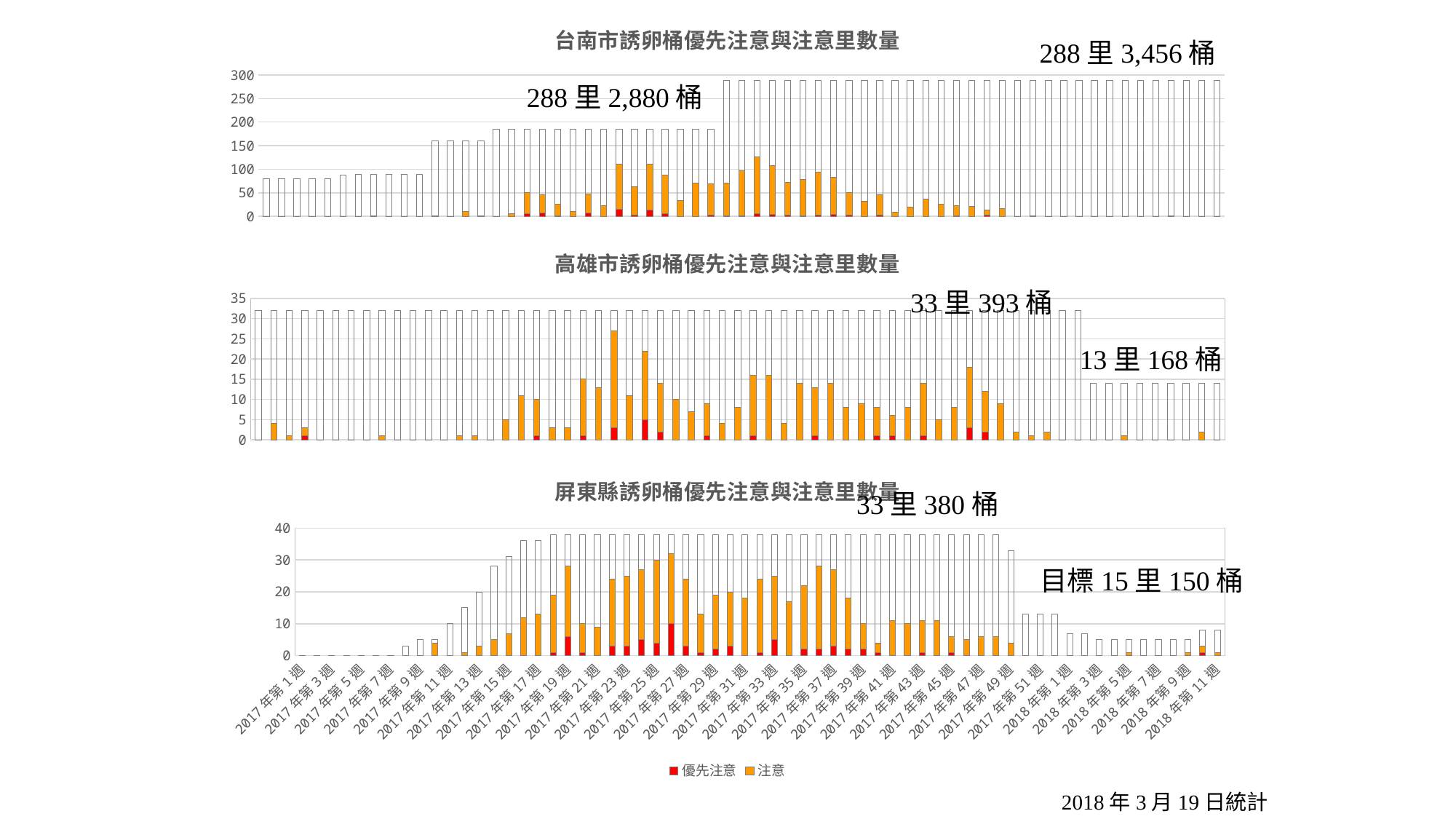

### Chart: 台南市誘卵桶優先注意與注意里數量

| Category | 優先注意 | 注意 |  |
|---|---|---|---|
| 2017年第1週 | 0.0 | 0.0 | 79.0 |
| 2017年第2週 | 0.0 | 0.0 | 79.0 |
| 2017年第3週 | 0.0 | 0.0 | 79.0 |
| 2017年第4週 | 0.0 | 0.0 | 79.0 |
| 2017年第5週 | 0.0 | 0.0 | 79.0 |
| 2017年第6週 | 0.0 | 0.0 | 87.0 |
| 2017年第7週 | 0.0 | 0.0 | 89.0 |
| 2017年第8週 | 0.0 | 1.0 | 88.0 |
| 2017年第9週 | 0.0 | 0.0 | 89.0 |
| 2017年第10週 | 0.0 | 0.0 | 89.0 |
| 2017年第11週 | 0.0 | 0.0 | 89.0 |
| 2017年第12週 | 0.0 | 1.0 | 159.0 |
| 2017年第13週 | 0.0 | 0.0 | 160.0 |
| 2017年第14週 | 0.0 | 11.0 | 149.0 |
| 2017年第15週 | 0.0 | 1.0 | 159.0 |
| 2017年第16週 | 0.0 | 0.0 | 184.0 |
| 2017年第17週 | 0.0 | 5.0 | 179.0 |
| 2017年第18週 | 6.0 | 45.0 | 133.0 |
| 2017年第19週 | 7.0 | 39.0 | 138.0 |
| 2017年第20週 | 1.0 | 25.0 | 158.0 |
| 2017年第21週 | 0.0 | 11.0 | 173.0 |
| 2017年第22週 | 7.0 | 40.0 | 137.0 |
| 2017年第23週 | 0.0 | 23.0 | 161.0 |
| 2017年第24週 | 15.0 | 95.0 | 74.0 |
| 2017年第25週 | 2.0 | 61.0 | 121.0 |
| 2017年第26週 | 14.0 | 96.0 | 74.0 |
| 2017年第27週 | 6.0 | 82.0 | 96.0 |
| 2017年第28週 | 0.0 | 34.0 | 150.0 |
| 2017年第29週 | 0.0 | 70.0 | 114.0 |
| 2017年第30週 | 2.0 | 67.0 | 115.0 |
| 2017年第31週 | 1.0 | 70.0 | 217.0 |
| 2017年第32週 | 1.0 | 95.0 | 192.0 |
| 2017年第33週 | 5.0 | 121.0 | 162.0 |
| 2017年第34週 | 4.0 | 103.0 | 181.0 |
| 2017年第35週 | 3.0 | 69.0 | 216.0 |
| 2017年第36週 | 1.0 | 77.0 | 210.0 |
| 2017年第37週 | 3.0 | 90.0 | 195.0 |
| 2017年第38週 | 4.0 | 79.0 | 205.0 |
| 2017年第39週 | 2.0 | 49.0 | 237.0 |
| 2017年第40週 | 0.0 | 32.0 | 256.0 |
| 2017年第41週 | 2.0 | 43.0 | 243.0 |
| 2017年第42週 | 0.0 | 9.0 | 279.0 |
| 2017年第43週 | 0.0 | 19.0 | 269.0 |
| 2017年第44週 | 0.0 | 37.0 | 251.0 |
| 2017年第45週 | 0.0 | 26.0 | 262.0 |
| 2017年第46週 | 1.0 | 21.0 | 266.0 |
| 2017年第47週 | 0.0 | 21.0 | 267.0 |
| 2017年第48週 | 2.0 | 11.0 | 275.0 |
| 2017年第49週 | 0.0 | 17.0 | 271.0 |
| 2017年第50週 | 0.0 | 0.0 | 288.0 |
| 2017年第51週 | 0.0 | 1.0 | 287.0 |
| 2017年第52週 | 0.0 | 0.0 | 288.0 |
| 2018年第1週 | 0.0 | 0.0 | 288.0 |
| 2018年第2週 | 0.0 | 0.0 | 288.0 |
| 2018年第3週 | 0.0 | 0.0 | 288.0 |
| 2018年第4週 | 0.0 | 0.0 | 288.0 |
| 2018年第5週 | 0.0 | 0.0 | 288.0 |
| 2018年第6週 | 0.0 | 0.0 | 288.0 |
| 2018年第7週 | 0.0 | 0.0 | 288.0 |
| 2018年第8週 | 0.0 | 1.0 | 287.0 |
| 2018年第9週 | 0.0 | 0.0 | 288.0 |
| 2018年第10週 | 0.0 | 0.0 | 288.0 |
| 2018年第11週 | 0.0 | 0.0 | 288.0 |
288里3,456桶
288里2,880桶

### Chart: 高雄市誘卵桶優先注意與注意里數量

| Category | 優先注意 | 注意 |  |
|---|---|---|---|
| 2017年第1週 | 0.0 | 0.0 | 32.0 |
| 2017年第2週 | 0.0 | 4.0 | 28.0 |
| 2017年第3週 | 0.0 | 1.0 | 31.0 |
| 2017年第4週 | 1.0 | 2.0 | 29.0 |
| 2017年第5週 | 0.0 | 0.0 | 32.0 |
| 2017年第6週 | 0.0 | 0.0 | 32.0 |
| 2017年第7週 | 0.0 | 0.0 | 32.0 |
| 2017年第8週 | 0.0 | 0.0 | 32.0 |
| 2017年第9週 | 0.0 | 1.0 | 31.0 |
| 2017年第10週 | 0.0 | 0.0 | 32.0 |
| 2017年第11週 | 0.0 | 0.0 | 32.0 |
| 2017年第12週 | 0.0 | 0.0 | 32.0 |
| 2017年第13週 | 0.0 | 0.0 | 32.0 |
| 2017年第14週 | 0.0 | 1.0 | 31.0 |
| 2017年第15週 | 0.0 | 1.0 | 31.0 |
| 2017年第16週 | 0.0 | 0.0 | 32.0 |
| 2017年第17週 | 0.0 | 5.0 | 27.0 |
| 2017年第18週 | 0.0 | 11.0 | 21.0 |
| 2017年第19週 | 1.0 | 9.0 | 22.0 |
| 2017年第20週 | 0.0 | 3.0 | 29.0 |
| 2017年第21週 | 0.0 | 3.0 | 29.0 |
| 2017年第22週 | 1.0 | 14.0 | 17.0 |
| 2017年第23週 | 0.0 | 13.0 | 19.0 |
| 2017年第24週 | 3.0 | 24.0 | 5.0 |
| 2017年第25週 | 0.0 | 11.0 | 21.0 |
| 2017年第26週 | 5.0 | 17.0 | 10.0 |
| 2017年第27週 | 2.0 | 12.0 | 18.0 |
| 2017年第28週 | 0.0 | 10.0 | 22.0 |
| 2017年第29週 | 0.0 | 7.0 | 25.0 |
| 2017年第30週 | 1.0 | 8.0 | 23.0 |
| 2017年第31週 | 0.0 | 4.0 | 28.0 |
| 2017年第32週 | 0.0 | 8.0 | 24.0 |
| 2017年第33週 | 1.0 | 15.0 | 16.0 |
| 2017年第34週 | 0.0 | 16.0 | 16.0 |
| 2017年第35週 | 0.0 | 4.0 | 28.0 |
| 2017年第36週 | 0.0 | 14.0 | 18.0 |
| 2017年第37週 | 1.0 | 12.0 | 19.0 |
| 2017年第38週 | 0.0 | 14.0 | 18.0 |
| 2017年第39週 | 0.0 | 8.0 | 24.0 |
| 2017年第40週 | 0.0 | 9.0 | 23.0 |
| 2017年第41週 | 1.0 | 7.0 | 24.0 |
| 2017年第42週 | 1.0 | 5.0 | 26.0 |
| 2017年第43週 | 0.0 | 8.0 | 24.0 |
| 2017年第44週 | 1.0 | 13.0 | 18.0 |
| 2017年第45週 | 0.0 | 5.0 | 27.0 |
| 2017年第46週 | 0.0 | 8.0 | 24.0 |
| 2017年第47週 | 3.0 | 15.0 | 14.0 |
| 2017年第48週 | 2.0 | 10.0 | 20.0 |
| 2017年第49週 | 0.0 | 9.0 | 23.0 |
| 2017年第50週 | 0.0 | 2.0 | 30.0 |
| 2017年第51週 | 0.0 | 1.0 | 31.0 |
| 2017年第52週 | 0.0 | 2.0 | 30.0 |
| 2018年第1週 | 0.0 | 0.0 | 32.0 |
| 2018年第2週 | 0.0 | 0.0 | 32.0 |
| 2018年第3週 | 0.0 | 0.0 | 14.0 |
| 2018年第4週 | 0.0 | 0.0 | 14.0 |
| 2018年第5週 | 0.0 | 1.0 | 13.0 |
| 2018年第6週 | 0.0 | 0.0 | 14.0 |
| 2018年第7週 | 0.0 | 0.0 | 14.0 |
| 2018年第8週 | 0.0 | 0.0 | 14.0 |
| 2018年第9週 | 0.0 | 0.0 | 14.0 |
| 2018年第10週 | 0.0 | 2.0 | 12.0 |
| 2018年第11週 | 0.0 | 0.0 | 14.0 |
33里393桶
13里168桶

### Chart: 屏東縣誘卵桶優先注意與注意里數量

| Category | 優先注意 | 注意 |  |
|---|---|---|---|
| 2017年第1週 | None | None | 0.0 |
| 2017年第2週 | None | None | 0.0 |
| 2017年第3週 | None | None | 0.0 |
| 2017年第4週 | None | None | 0.0 |
| 2017年第5週 | None | None | 0.0 |
| 2017年第6週 | None | None | 0.0 |
| 2017年第7週 | None | None | 0.0 |
| 2017年第8週 | 0.0 | 0.0 | 3.0 |
| 2017年第9週 | 0.0 | 0.0 | 5.0 |
| 2017年第10週 | 0.0 | 4.0 | 1.0 |
| 2017年第11週 | 0.0 | 0.0 | 10.0 |
| 2017年第12週 | 0.0 | 1.0 | 14.0 |
| 2017年第13週 | 0.0 | 3.0 | 17.0 |
| 2017年第14週 | 0.0 | 5.0 | 23.0 |
| 2017年第15週 | 0.0 | 7.0 | 24.0 |
| 2017年第16週 | 0.0 | 12.0 | 24.0 |
| 2017年第17週 | 0.0 | 13.0 | 23.0 |
| 2017年第18週 | 1.0 | 18.0 | 19.0 |
| 2017年第19週 | 6.0 | 22.0 | 10.0 |
| 2017年第20週 | 1.0 | 9.0 | 28.0 |
| 2017年第21週 | 0.0 | 9.0 | 29.0 |
| 2017年第22週 | 3.0 | 21.0 | 14.0 |
| 2017年第23週 | 3.0 | 22.0 | 13.0 |
| 2017年第24週 | 5.0 | 22.0 | 11.0 |
| 2017年第25週 | 4.0 | 26.0 | 8.0 |
| 2017年第26週 | 10.0 | 22.0 | 6.0 |
| 2017年第27週 | 3.0 | 21.0 | 14.0 |
| 2017年第28週 | 1.0 | 12.0 | 25.0 |
| 2017年第29週 | 2.0 | 17.0 | 19.0 |
| 2017年第30週 | 3.0 | 17.0 | 18.0 |
| 2017年第31週 | 0.0 | 18.0 | 20.0 |
| 2017年第32週 | 1.0 | 23.0 | 14.0 |
| 2017年第33週 | 5.0 | 20.0 | 13.0 |
| 2017年第34週 | 0.0 | 17.0 | 21.0 |
| 2017年第35週 | 2.0 | 20.0 | 16.0 |
| 2017年第36週 | 2.0 | 26.0 | 10.0 |
| 2017年第37週 | 3.0 | 24.0 | 11.0 |
| 2017年第38週 | 2.0 | 16.0 | 20.0 |
| 2017年第39週 | 2.0 | 8.0 | 28.0 |
| 2017年第40週 | 1.0 | 3.0 | 34.0 |
| 2017年第41週 | 0.0 | 11.0 | 27.0 |
| 2017年第42週 | 0.0 | 10.0 | 28.0 |
| 2017年第43週 | 1.0 | 10.0 | 27.0 |
| 2017年第44週 | 0.0 | 11.0 | 27.0 |
| 2017年第45週 | 1.0 | 5.0 | 32.0 |
| 2017年第46週 | 0.0 | 5.0 | 33.0 |
| 2017年第47週 | 0.0 | 6.0 | 32.0 |
| 2017年第48週 | 0.0 | 6.0 | 32.0 |
| 2017年第49週 | 0.0 | 4.0 | 29.0 |
| 2017年第50週 | 0.0 | 0.0 | 13.0 |
| 2017年第51週 | 0.0 | 0.0 | 13.0 |
| 2017年第52週 | 0.0 | 0.0 | 13.0 |
| 2018年第1週 | 0.0 | 0.0 | 7.0 |
| 2018年第2週 | 0.0 | 0.0 | 7.0 |
| 2018年第3週 | 0.0 | 0.0 | 5.0 |
| 2018年第4週 | 0.0 | 0.0 | 5.0 |
| 2018年第5週 | 0.0 | 1.0 | 4.0 |
| 2018年第6週 | 0.0 | 0.0 | 5.0 |
| 2018年第7週 | 0.0 | 0.0 | 5.0 |
| 2018年第8週 | 0.0 | 0.0 | 5.0 |
| 2018年第9週 | 0.0 | 1.0 | 4.0 |
| 2018年第10週 | 1.0 | 2.0 | 5.0 |
| 2018年第11週 | 0.0 | 1.0 | 7.0 |
33里380桶
目標15里150桶
2018年3月19日統計